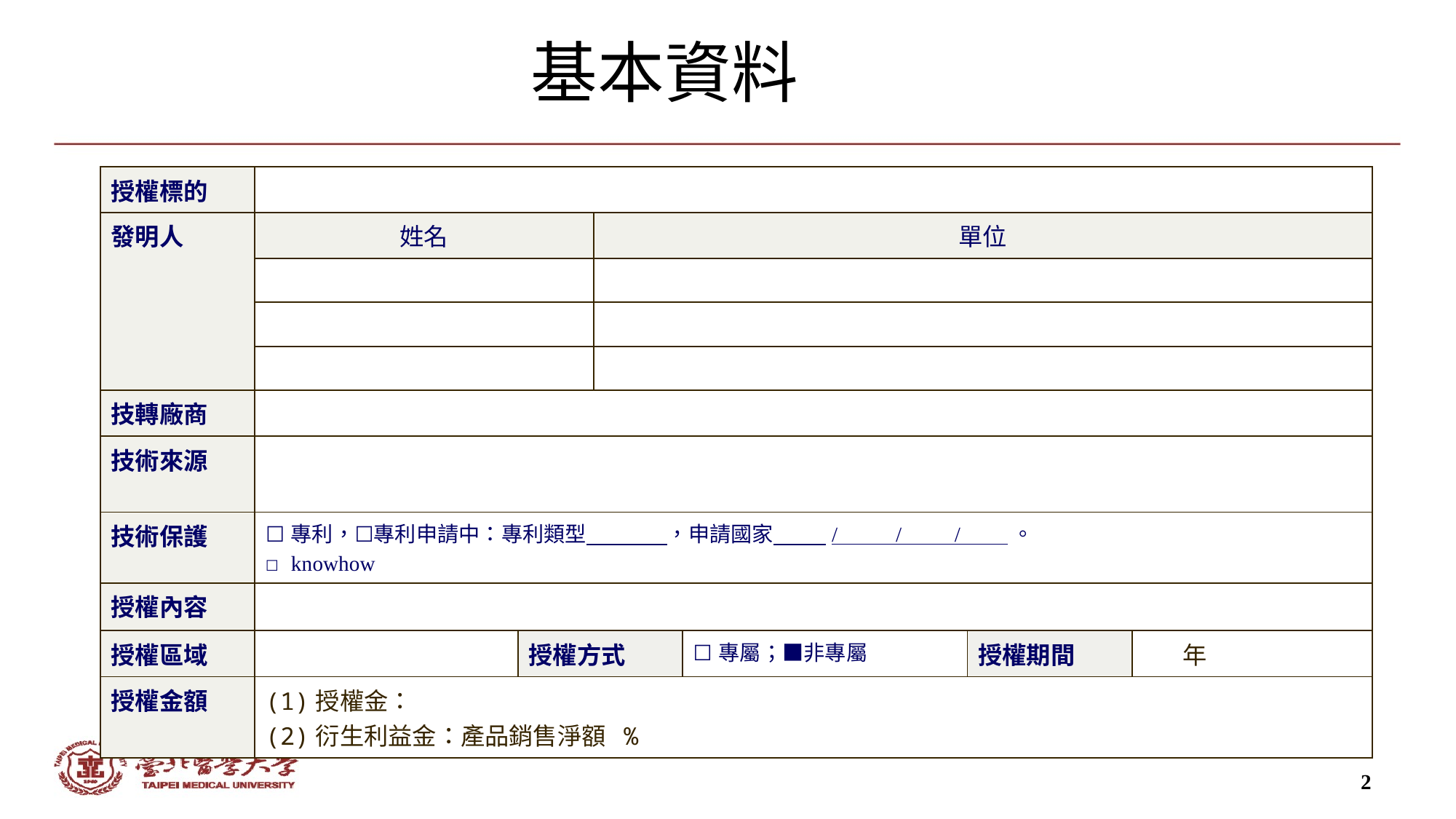

# 基本資料
| 授權標的 |  |  |  |  |  |  |
| --- | --- | --- | --- | --- | --- | --- |
| 發明人 | 姓名 |  | 單位 |  |  |  |
|  |  |  |  |  |  |  |
|  |  |  |  |  |  |  |
|  |  |  |  |  |  |  |
| 技轉廠商 |  |  |  |  |  |  |
| 技術來源 |  |  |  |  |  |  |
| 技術保護 | ☐專利，☐專利申請中：專利類型 ，申請國家 / / / 。 ☐ knowhow |  |  |  |  |  |
| 授權內容 |  |  |  |  |  |  |
| 授權區域 |  | 授權方式 |  | ☐專屬；■非專屬 | 授權期間 | 年 |
| 授權金額 | (1)授權金： (2)衍生利益金：產品銷售淨額 % |  |  |  |  |  |
2